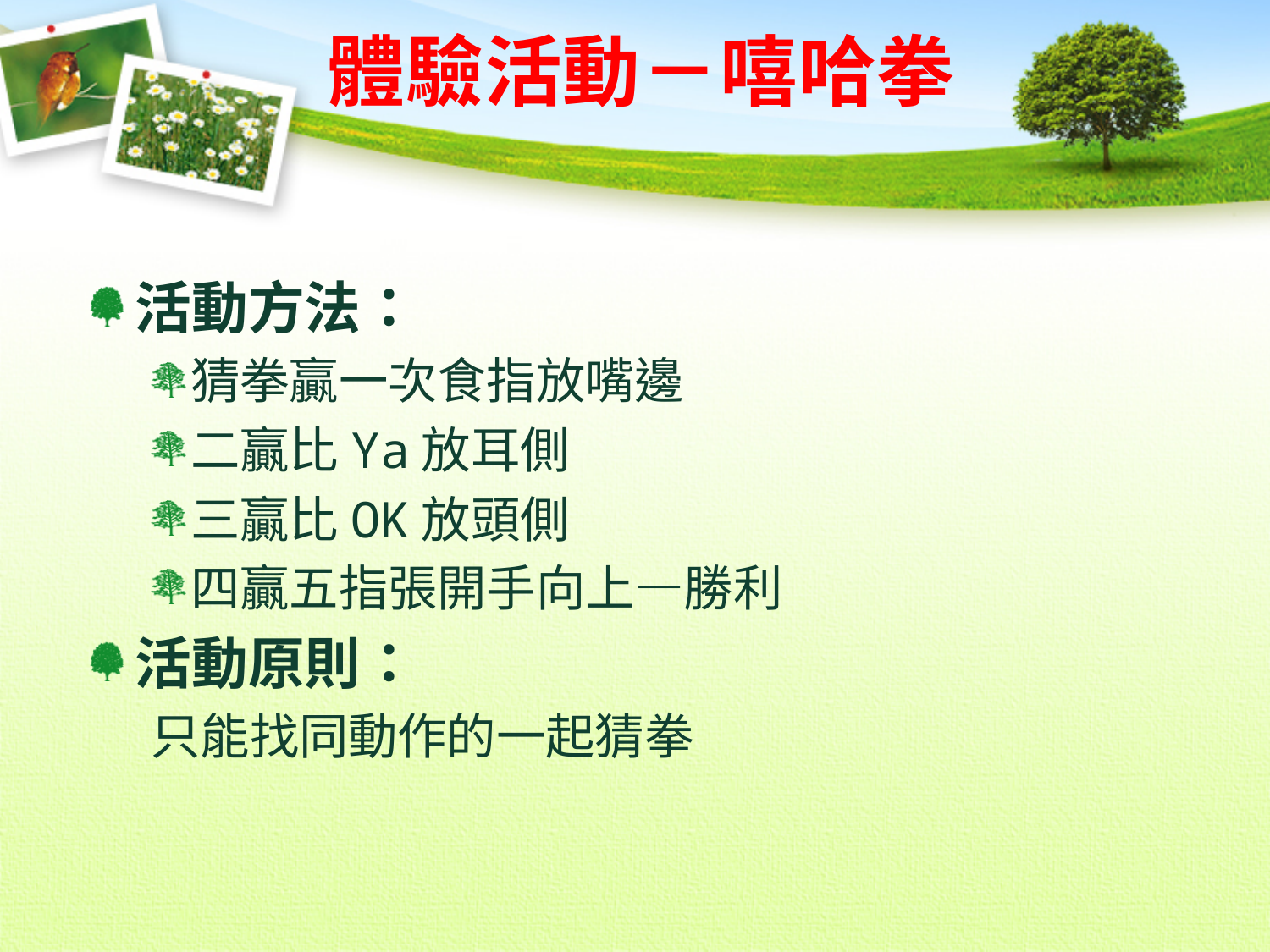

體驗活動－嘻哈拳
活動方法：
猜拳贏一次食指放嘴邊
二贏比Ya放耳側
三贏比OK放頭側
四贏五指張開手向上—勝利
活動原則：
只能找同動作的一起猜拳